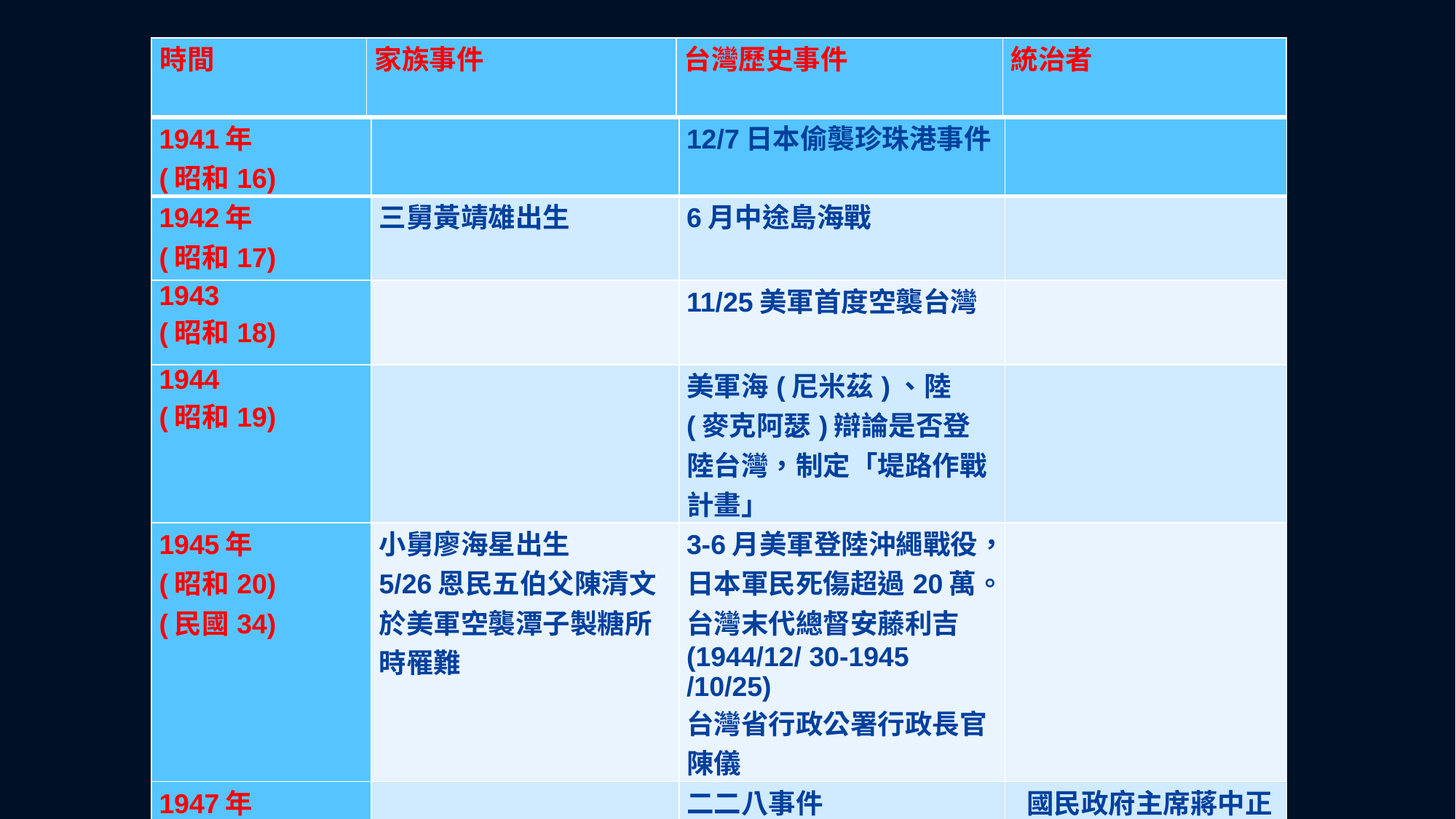

| 時間 | 家族事件 | 台灣歷史事件 | 統治者 |
| --- | --- | --- | --- |
| 1941年 (昭和16) |  | 12/7日本偷襲珍珠港事件 |  |
| --- | --- | --- | --- |
| 1942年 (昭和17) | 三舅黃靖雄出生 | 6月中途島海戰 |  |
| 1943 (昭和18) |  | 11/25美軍首度空襲台灣 |  |
| 1944 (昭和19) |  | 美軍海(尼米茲)、陸(麥克阿瑟)辯論是否登陸台灣，制定「堤路作戰計畫」 |  |
| 1945年 (昭和20) (民國34) | 小舅廖海星出生 5/26恩民五伯父陳清文於美軍空襲潭子製糖所時罹難 | 3-6月美軍登陸沖繩戰役，日本軍民死傷超過20萬。 台灣末代總督安藤利吉(1944/12/ 30-1945 /10/25) 台灣省行政公署行政長官陳儀 |  |
| 1947年 (民國36) |  | 二二八事件 | 國民政府主席蔣中正 |